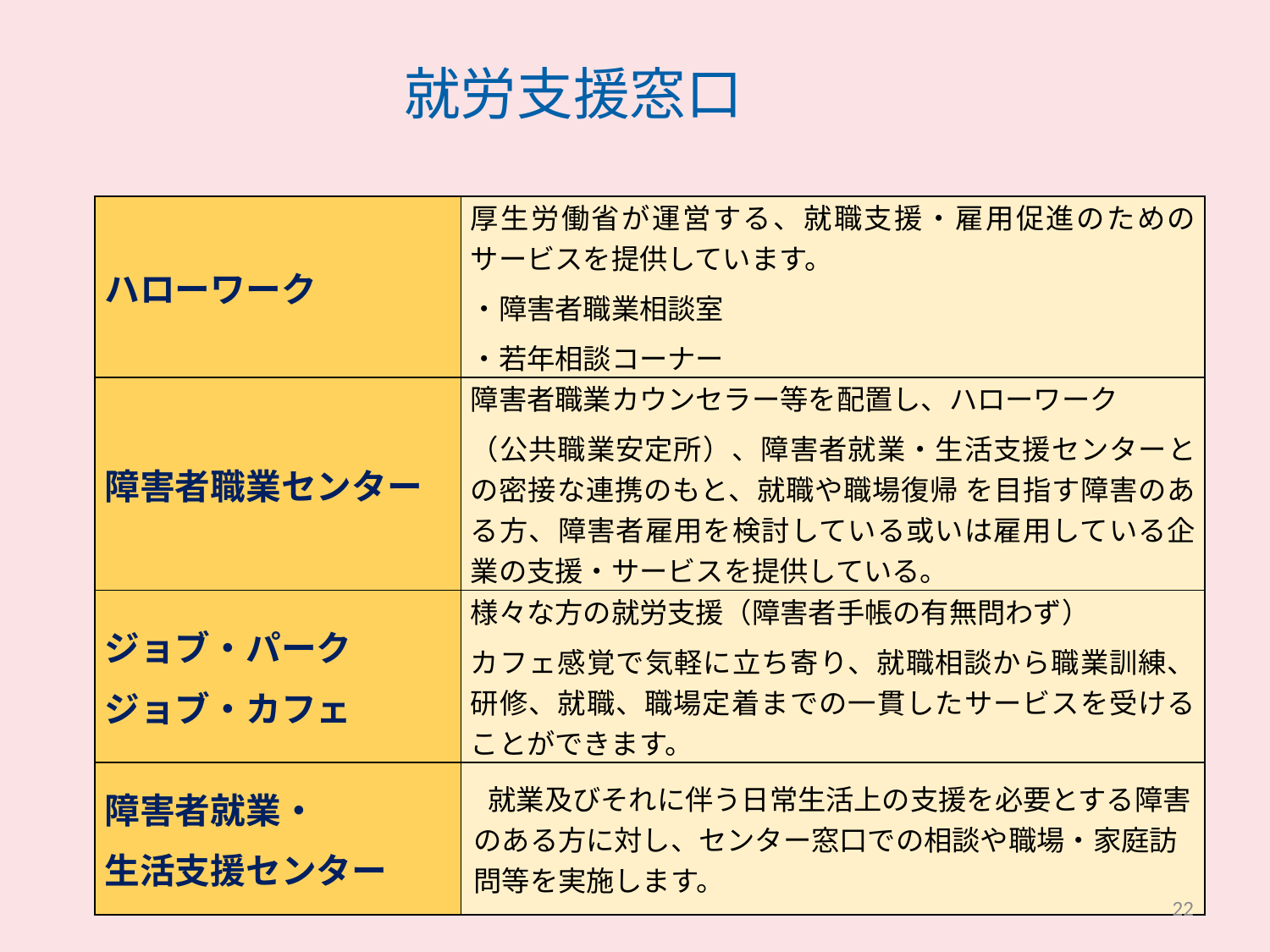

# 就労支援窓口

| ハローワーク | 厚生労働省が運営する、就職支援・雇用促進のためのサービスを提供しています。 ・障害者職業相談室 ・若年相談コーナー |
| --- | --- |
| 障害者職業センター | 障害者職業カウンセラー等を配置し、ハローワーク （公共職業安定所）、障害者就業・生活支援センターとの密接な連携のもと、就職や職場復帰 を目指す障害のある方、障害者雇用を検討している或いは雇用している企業の支援・サービスを提供している。 |
| ジョブ・パーク ジョブ・カフェ | 様々な方の就労支援（障害者手帳の有無問わず） カフェ感覚で気軽に立ち寄り、就職相談から職業訓練、研修、就職、職場定着までの一貫したサービスを受けることができます。 |
| 障害者就業・ 生活支援センター | 就業及びそれに伴う日常生活上の支援を必要とする障害のある方に対し、センター窓口での相談や職場・家庭訪問等を実施します。 |
22